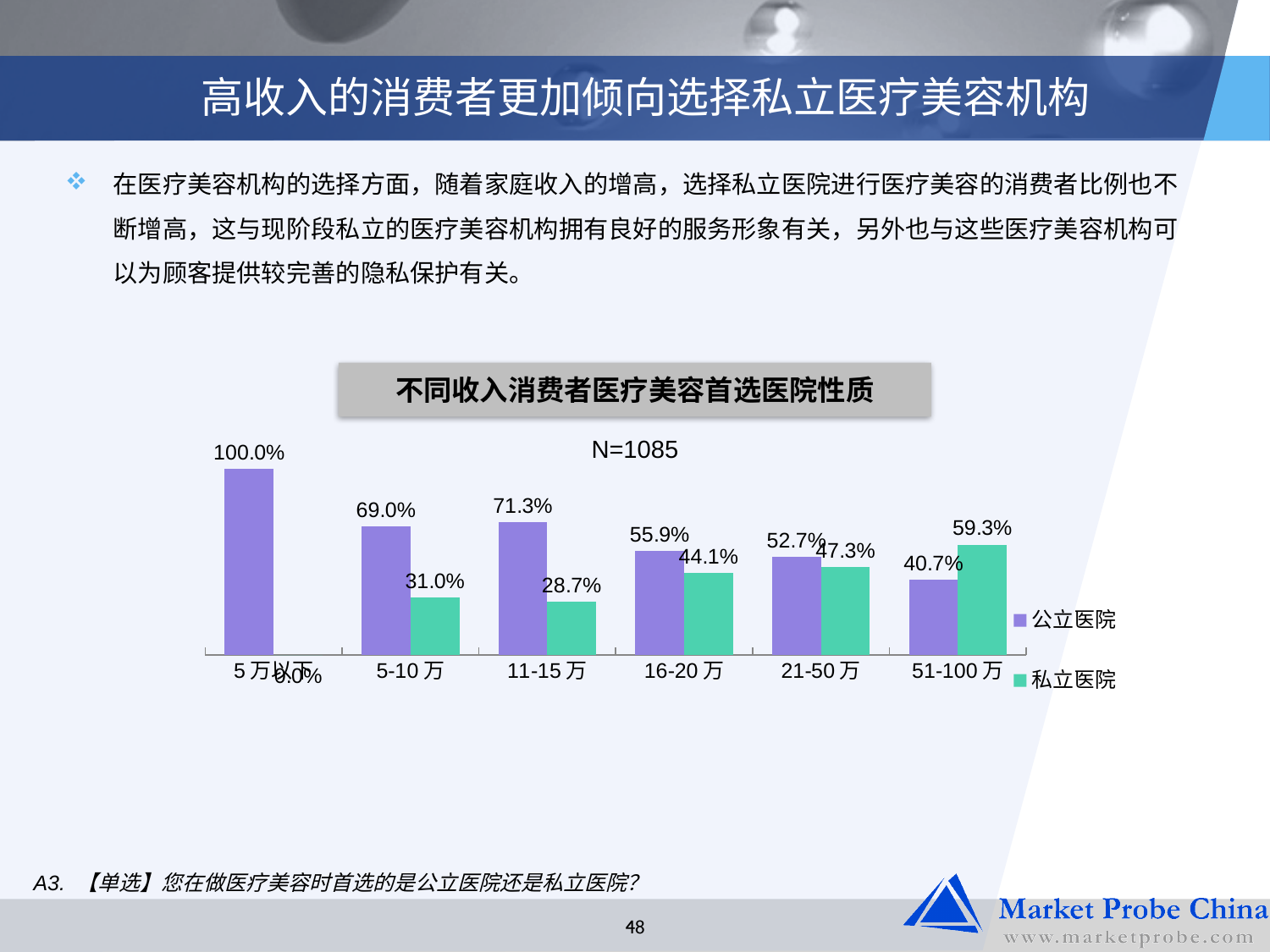

# 高收入的消费者更加倾向选择私立医疗美容机构
在医疗美容机构的选择方面，随着家庭收入的增高，选择私立医院进行医疗美容的消费者比例也不断增高，这与现阶段私立的医疗美容机构拥有良好的服务形象有关，另外也与这些医疗美容机构可以为顾客提供较完善的隐私保护有关。
不同收入消费者医疗美容首选医院性质
N=1085

### Chart

| Category | 公立医院 | 私立医院 |
|---|---|---|
| 5万以下 | 1.0 | 0.0 |
| 5-10万 | 0.6896551724137939 | 0.3103448275862071 |
| 11-15万 | 0.71264367816092 | 0.2873563218390808 |
| 16-20万 | 0.5592417061611378 | 0.4407582938388627 |
| 21-50万 | 0.5266187050359712 | 0.473381294964029 |
| 51-100万 | 0.4067796610169494 | 0.5932203389830505 |
A3. 【单选】您在做医疗美容时首选的是公立医院还是私立医院？
48